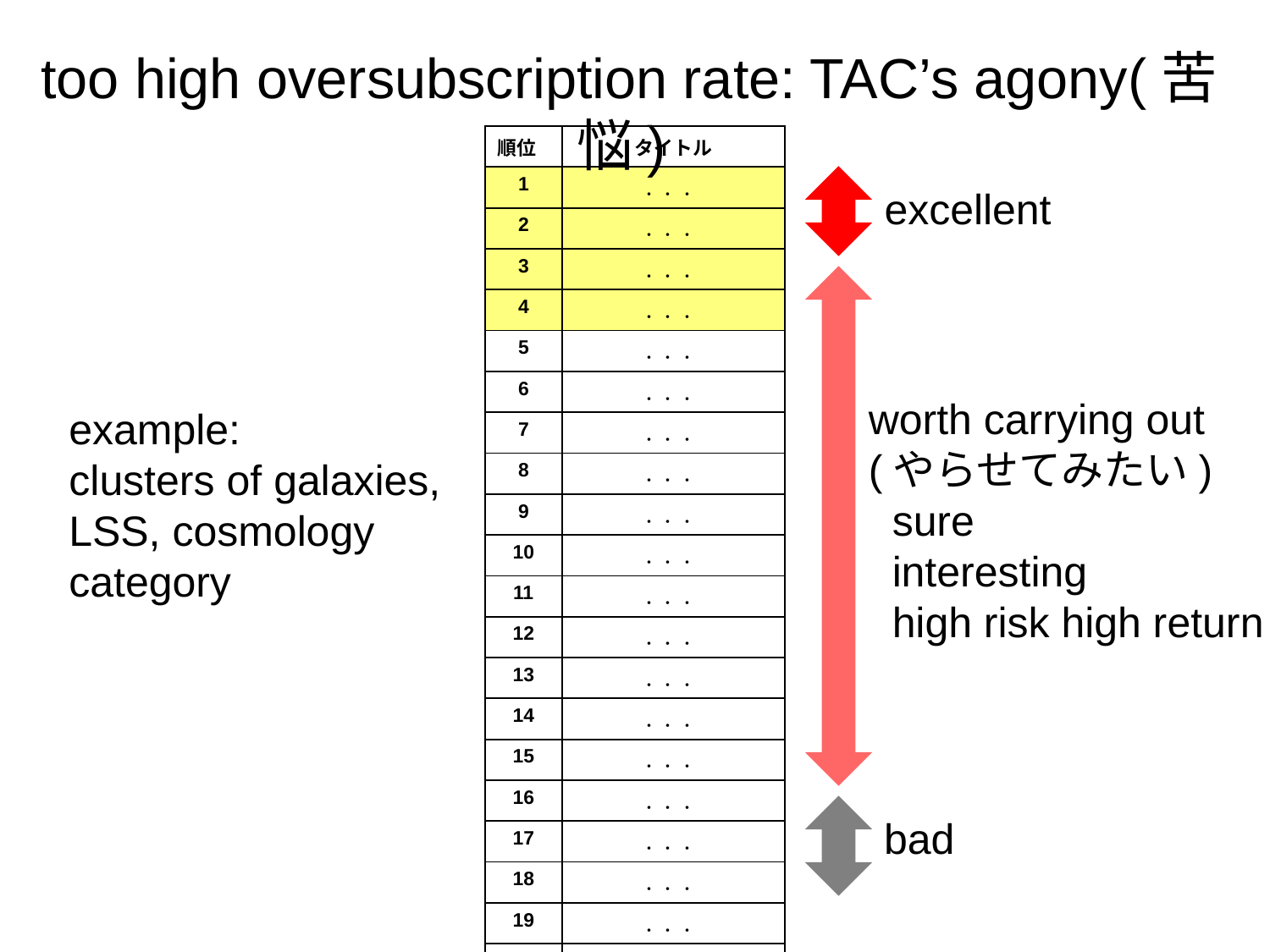

too high oversubscription rate: TAC’s agony(苦悩)
| 順位 | タイトル |
| --- | --- |
| 1 | ．．． |
| 2 | ．．． |
| 3 | ．．． |
| 4 | ．．． |
| 5 | ．．． |
| 6 | ．．． |
| 7 | ．．． |
| 8 | ．．． |
| 9 | ．．． |
| 10 | ．．． |
| 11 | ．．． |
| 12 | ．．． |
| 13 | ．．． |
| 14 | ．．． |
| 15 | ．．． |
| 16 | ．．． |
| 17 | ．．． |
| 18 | ．．． |
| 19 | ．．． |
| 20 | ．．． |

excellent

worth carrying out
(やらせてみたい)
  sure
  interesting
  high risk high return
example:
clusters of galaxies,
LSS, cosmology
category

bad